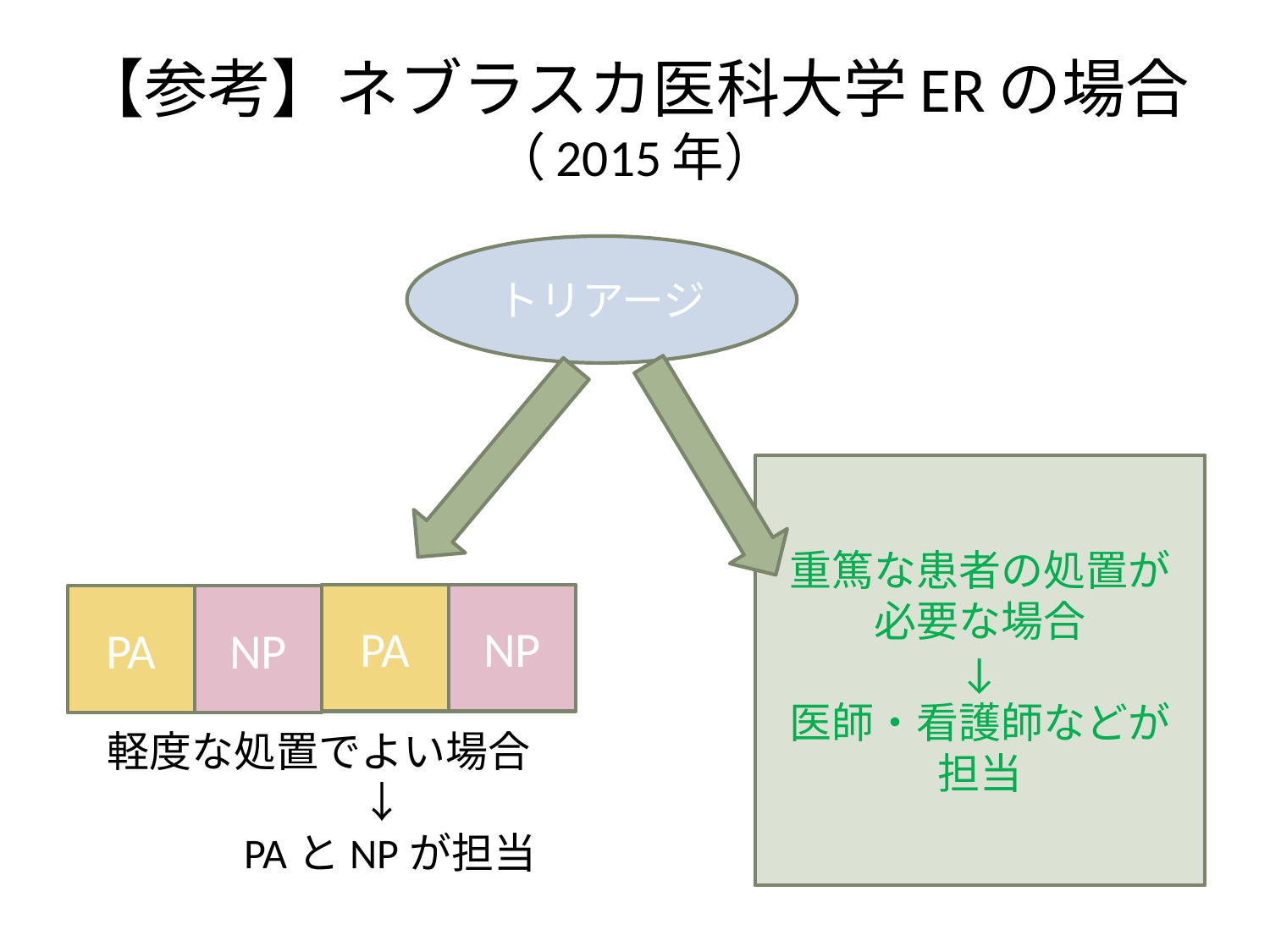

# 【参考】ネブラスカ医科大学ERの場合 （2015年）

トリアージ

重篤な患者の処置が
必要な場合
↓
医師・看護師などが
担当
PA
NP
PA
NP
軽度な処置でよい場合
　　　　　　↓
　　　PAとNPが担当